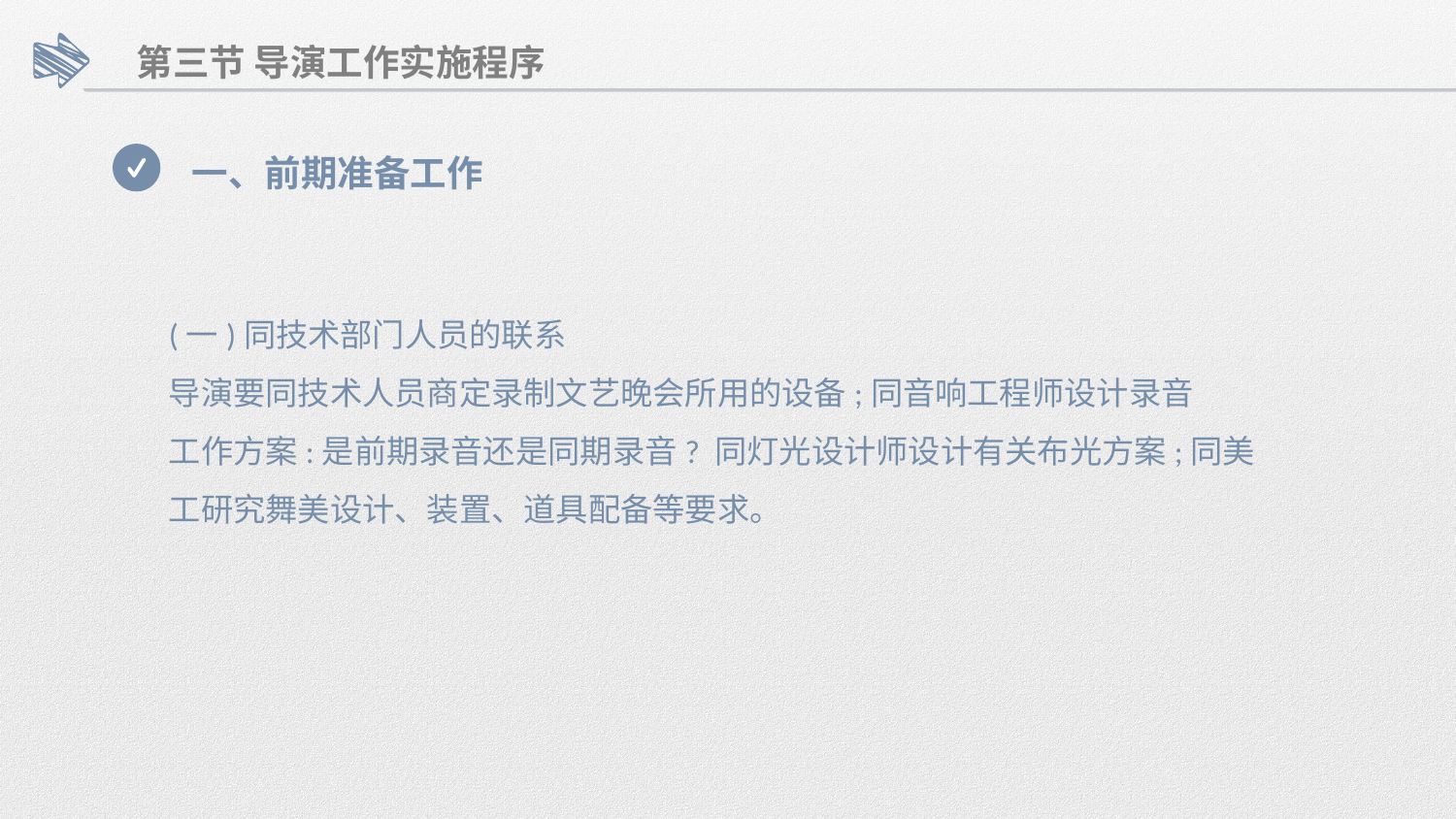

第三节 导演工作实施程序
一、前期准备工作

(一)同技术部门人员的联系
导演要同技术人员商定录制文艺晚会所用的设备;同音响工程师设计录音
工作方案:是前期录音还是同期录音? 同灯光设计师设计有关布光方案;同美
工研究舞美设计、装置、道具配备等要求。